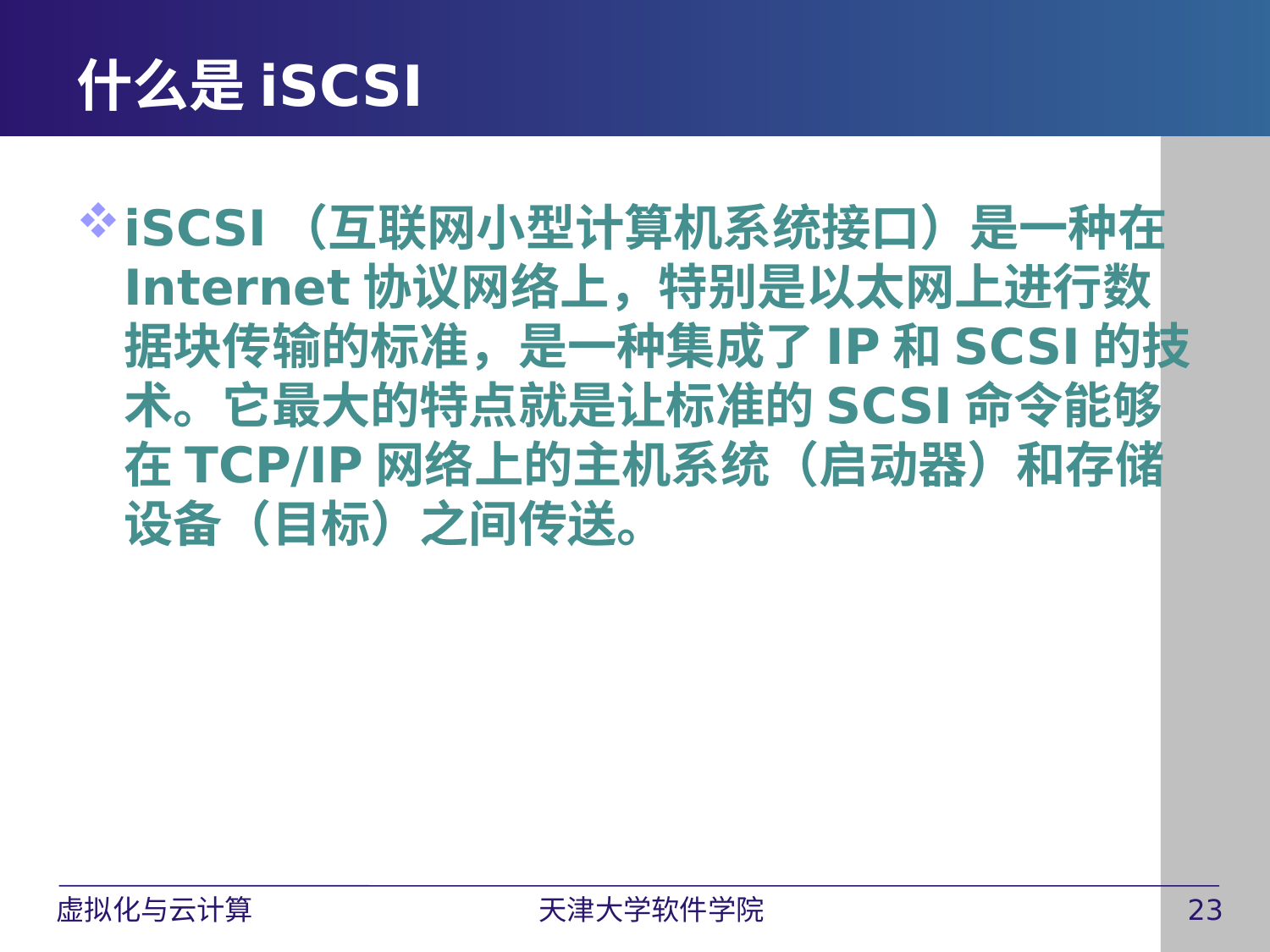

# 什么是iSCSI
iSCSI（互联网小型计算机系统接口）是一种在Internet协议网络上，特别是以太网上进行数据块传输的标准，是一种集成了IP和SCSI的技术。它最大的特点就是让标准的SCSI命令能够在TCP/IP网络上的主机系统（启动器）和存储设备（目标）之间传送。